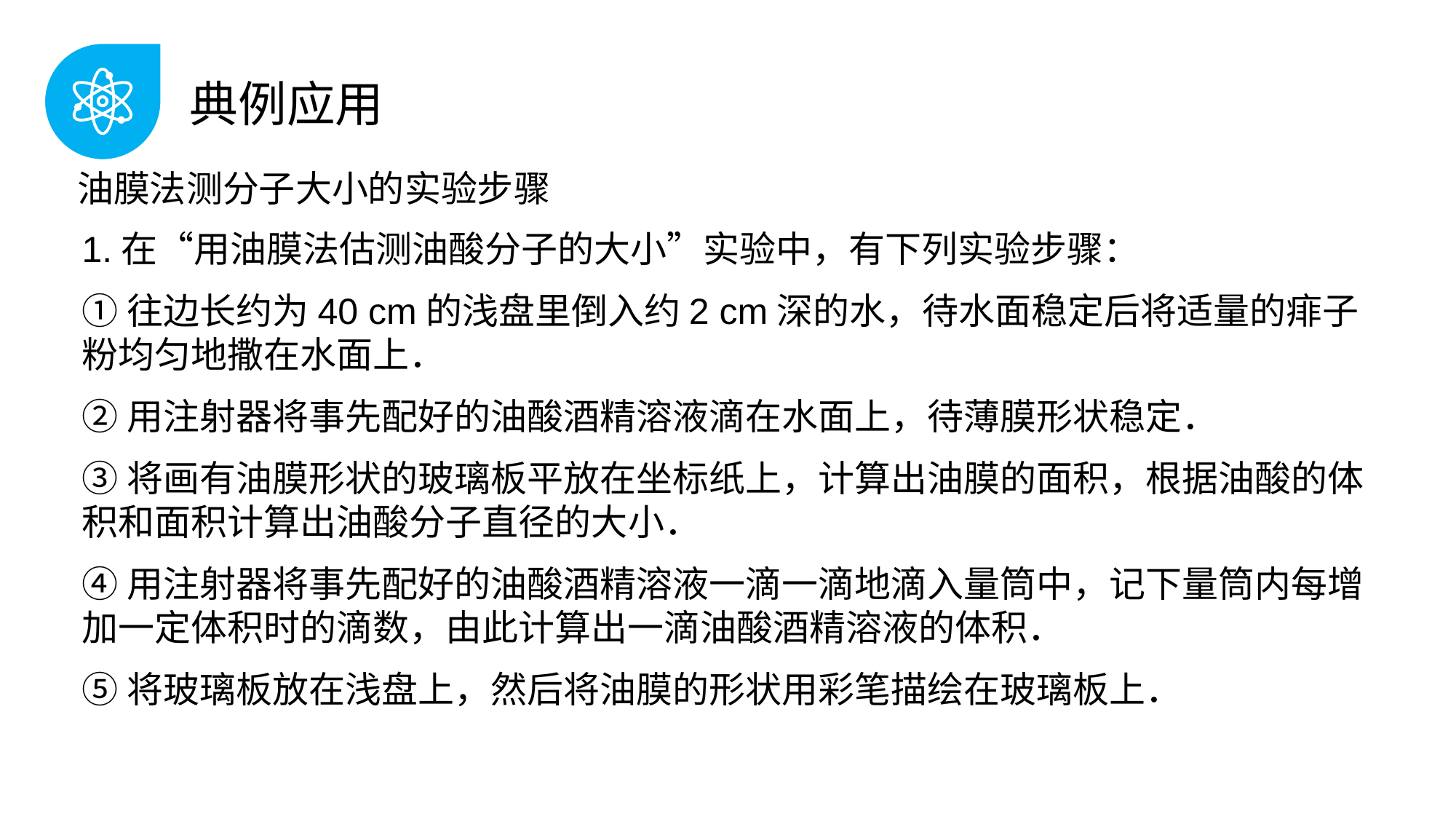

典例应用
油膜法测分子大小的实验步骤

1.在“用油膜法估测油酸分子的大小”实验中，有下列实验步骤：
①往边长约为40 cm的浅盘里倒入约2 cm深的水，待水面稳定后将适量的痱子粉均匀地撒在水面上．
②用注射器将事先配好的油酸酒精溶液滴在水面上，待薄膜形状稳定．
③将画有油膜形状的玻璃板平放在坐标纸上，计算出油膜的面积，根据油酸的体积和面积计算出油酸分子直径的大小．
④用注射器将事先配好的油酸酒精溶液一滴一滴地滴入量筒中，记下量筒内每增加一定体积时的滴数，由此计算出一滴油酸酒精溶液的体积．
⑤将玻璃板放在浅盘上，然后将油膜的形状用彩笔描绘在玻璃板上．